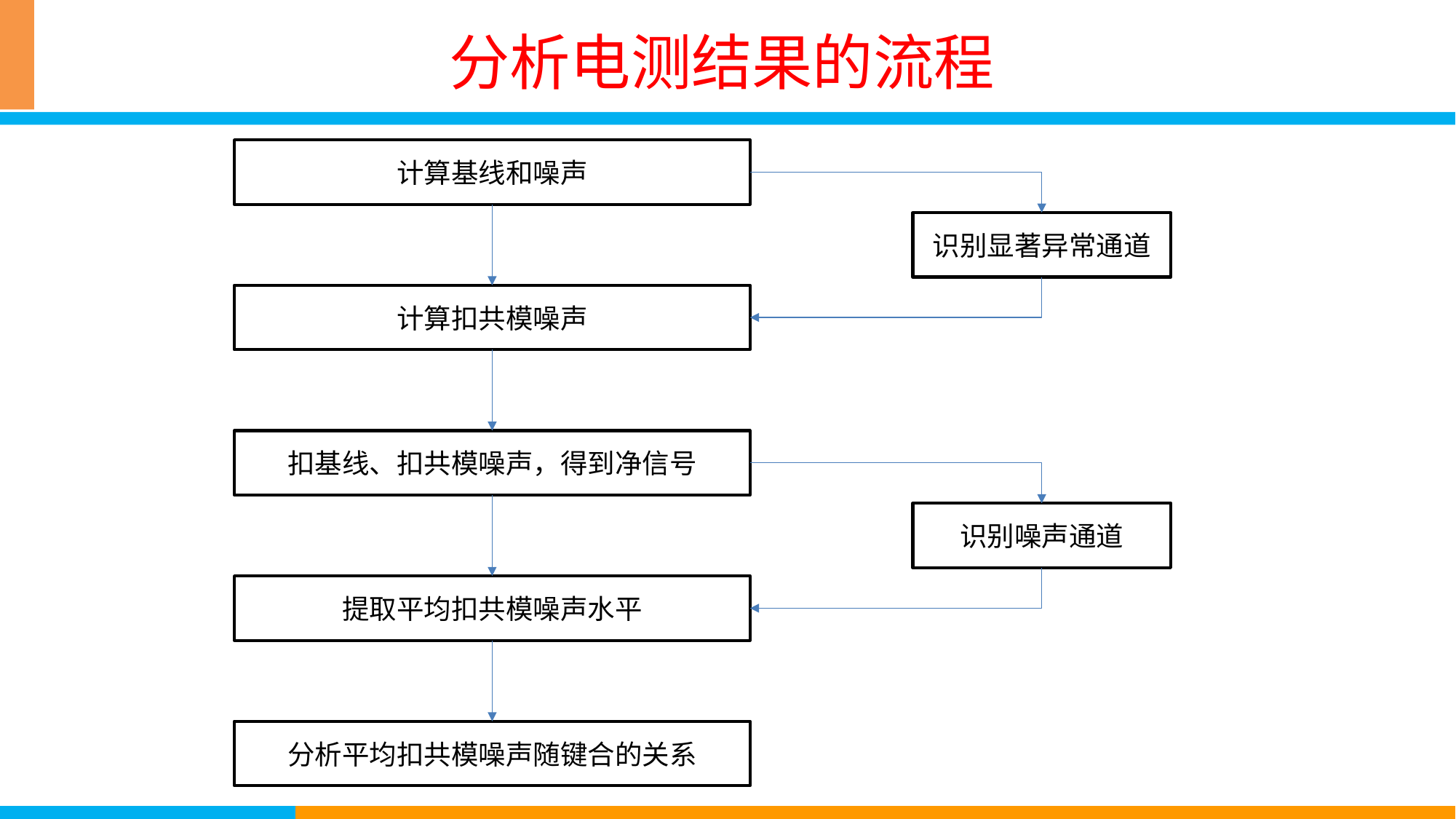

# 分析电测结果的流程
计算基线和噪声
识别显著异常通道
计算扣共模噪声
扣基线、扣共模噪声，得到净信号
识别噪声通道
提取平均扣共模噪声水平
分析平均扣共模噪声随键合的关系